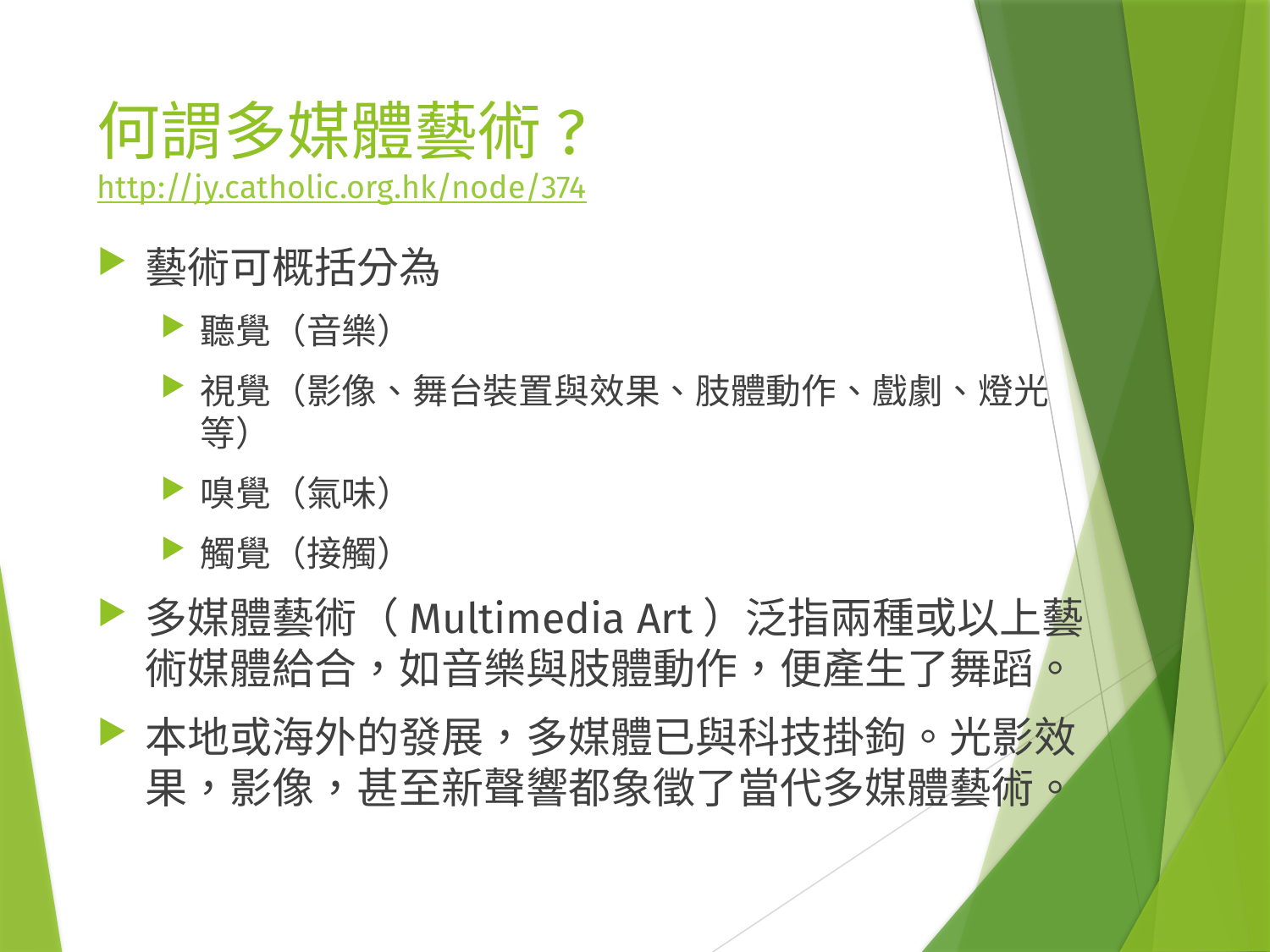

# 何謂多媒體藝術? http://jy.catholic.org.hk/node/374
藝術可概括分為
聽覺（音樂）
視覺（影像、舞台裝置與效果、肢體動作、戲劇、燈光等）
嗅覺（氣味）
觸覺（接觸）
多媒體藝術（Multimedia Art）泛指兩種或以上藝術媒體給合，如音樂與肢體動作，便產生了舞蹈。
本地或海外的發展，多媒體已與科技掛鉤。光影效果，影像，甚至新聲響都象徵了當代多媒體藝術。